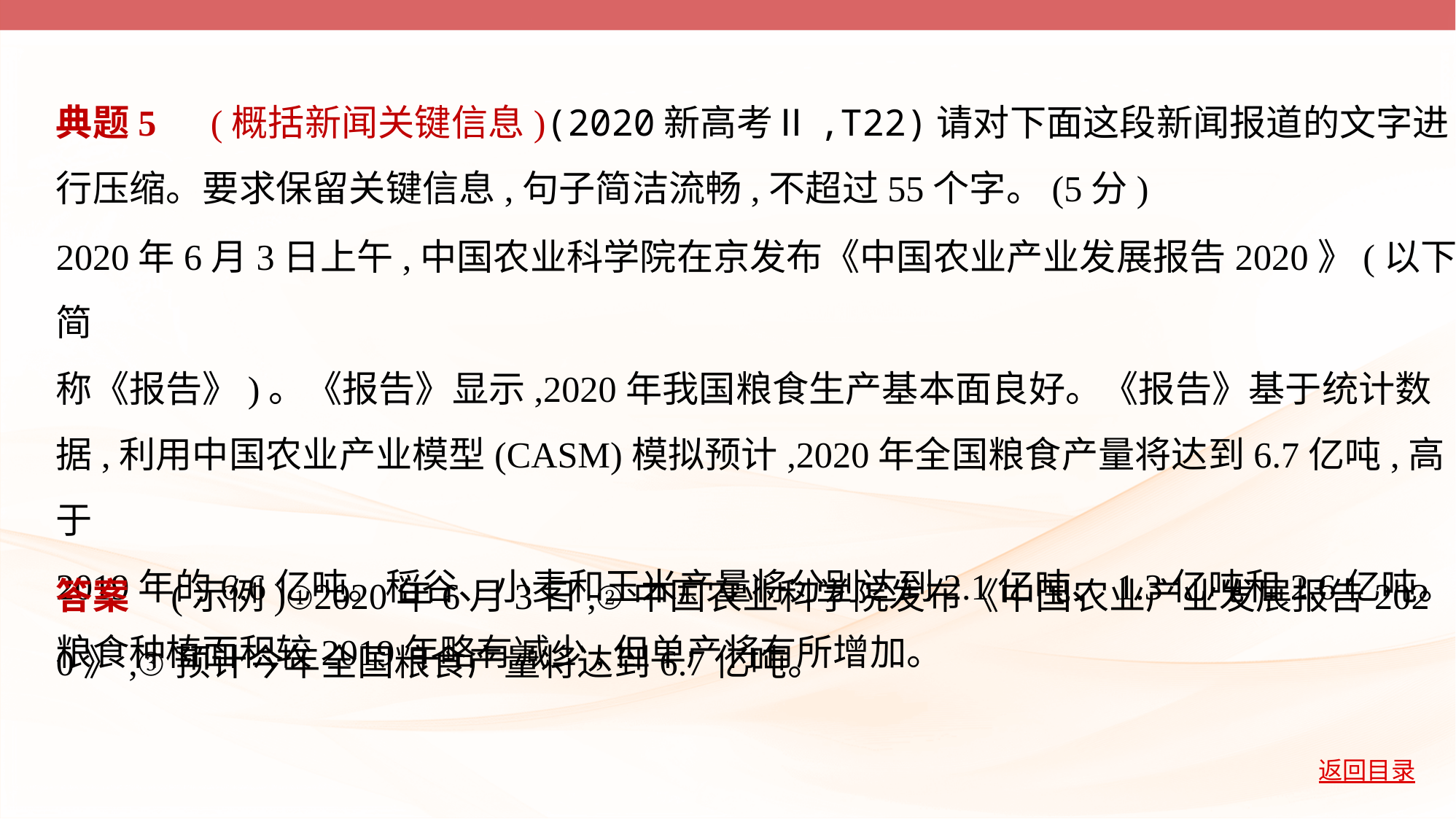

典题5　(概括新闻关键信息)(2020新高考Ⅱ,T22)请对下面这段新闻报道的文字进
行压缩。要求保留关键信息,句子简洁流畅,不超过55个字。(5分)
2020年6月3日上午,中国农业科学院在京发布《中国农业产业发展报告2020》(以下简
称《报告》)。《报告》显示,2020年我国粮食生产基本面良好。《报告》基于统计数
据,利用中国农业产业模型(CASM)模拟预计,2020年全国粮食产量将达到6.7亿吨,高于
2019年的6.6亿吨。稻谷、小麦和玉米产量将分别达到2.1亿吨、1.3亿吨和2.6亿吨。
粮食种植面积较2019年略有减少,但单产将有所增加。
答案    (示例)①2020年6月3日,②中国农业科学院发布《中国农业产业发展报告202
0》,③预计今年全国粮食产量将达到6.7亿吨。